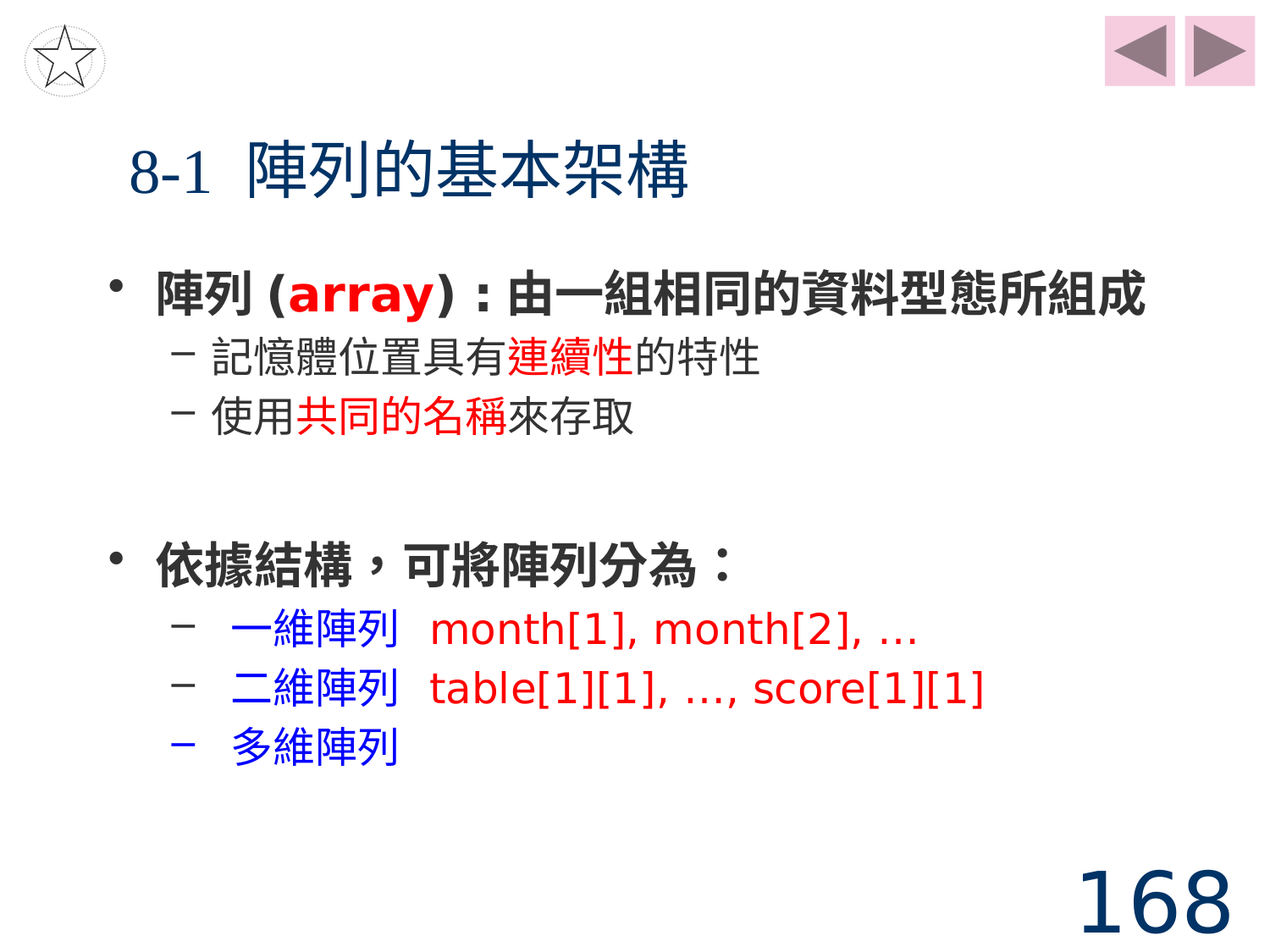

# 8-1 陣列的基本架構
陣列(array) :由一組相同的資料型態所組成
記憶體位置具有連續性的特性
使用共同的名稱來存取

依據結構，可將陣列分為：
 一維陣列  month[1], month[2], …
 二維陣列  table[1][1], …, score[1][1]
 多維陣列
168